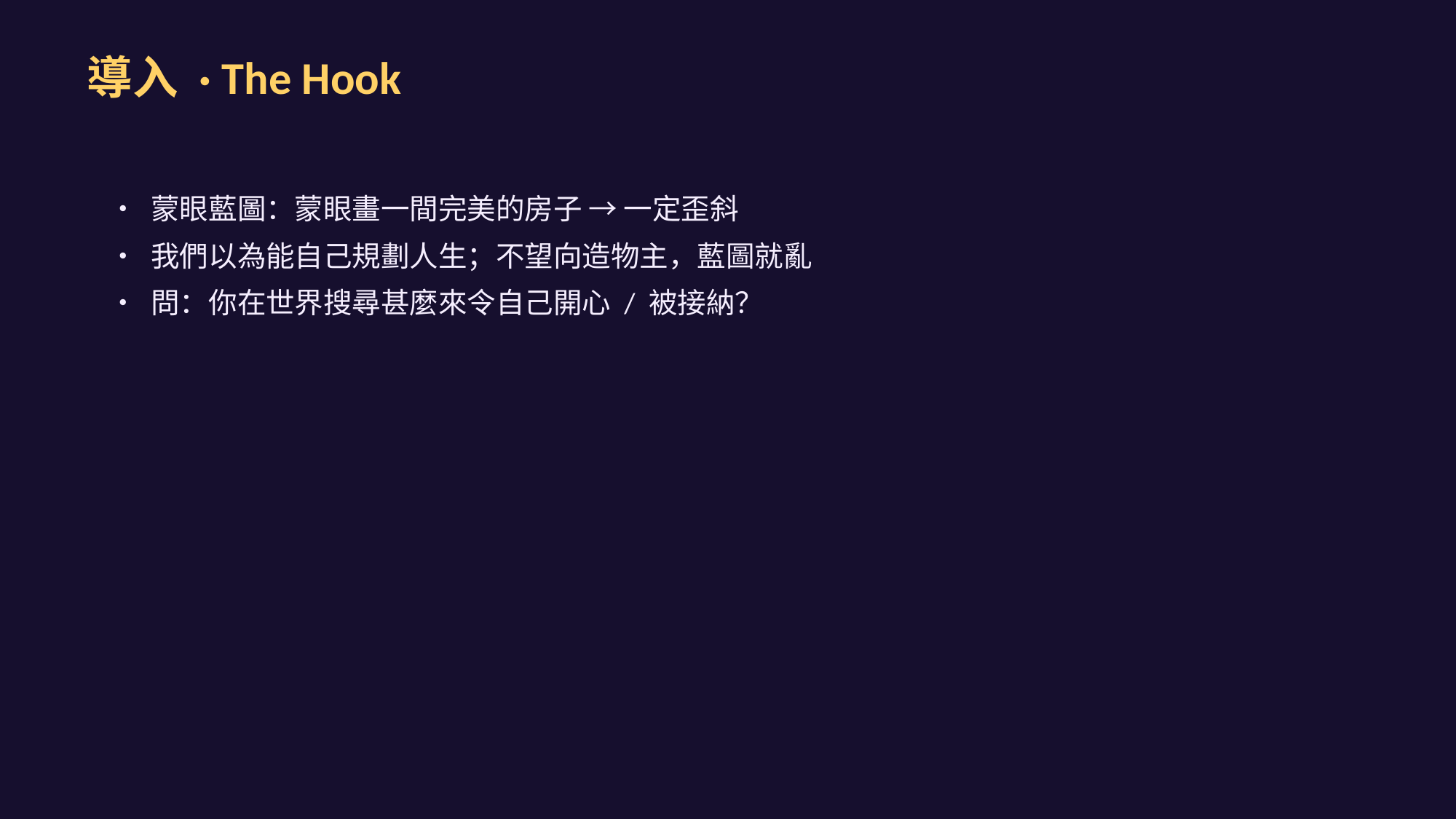

導入 · The Hook
• 蒙眼藍圖：蒙眼畫一間完美的房子 → 一定歪斜
• 我們以為能自己規劃人生；不望向造物主，藍圖就亂
• 問：你在世界搜尋甚麼來令自己開心 / 被接納？